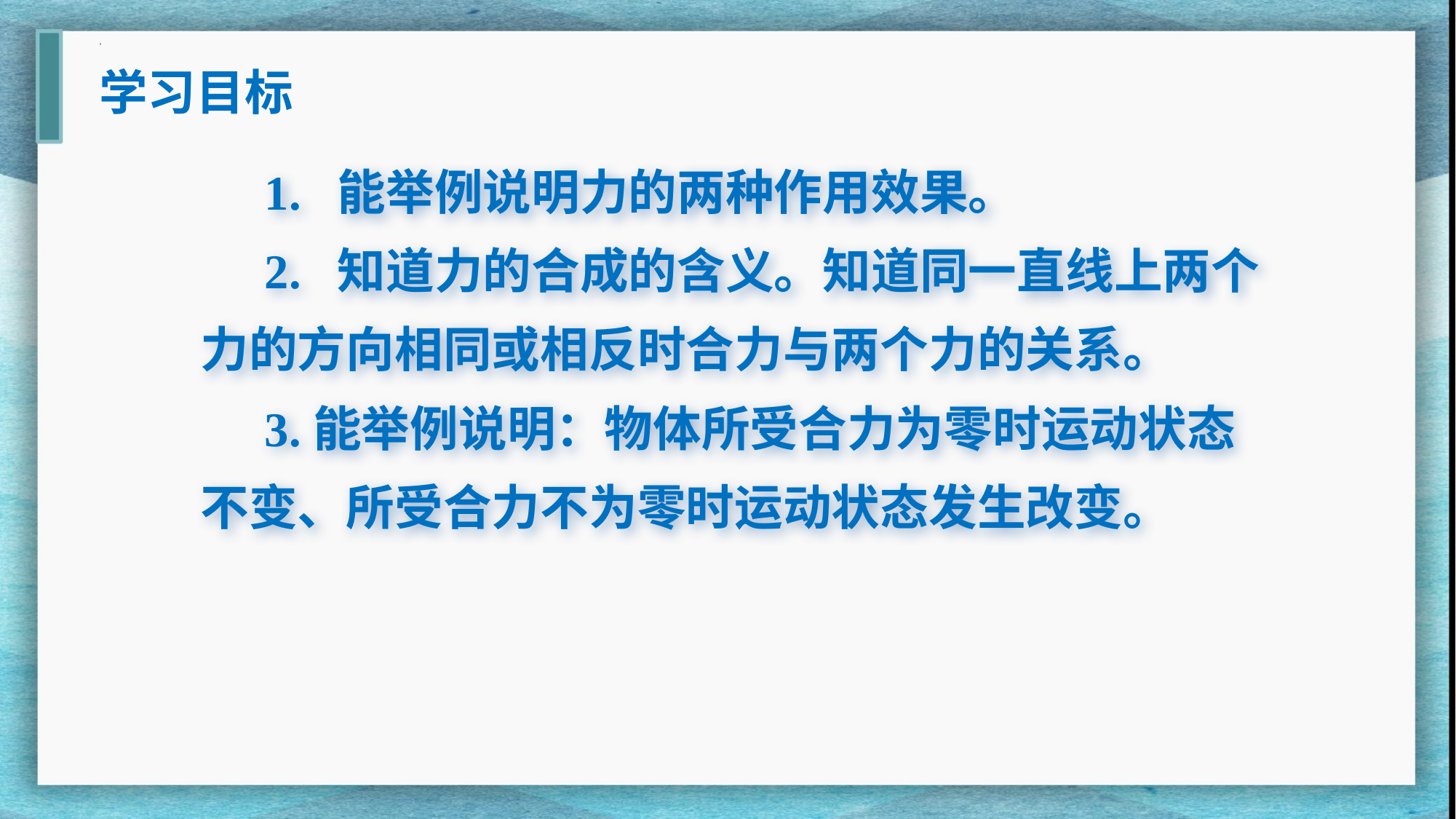

学习目标
1.  能举例说明力的两种作用效果。
2.  知道力的合成的含义。知道同一直线上两个力的方向相同或相反时合力与两个力的关系。
3.能举例说明：物体所受合力为零时运动状态不变、所受合力不为零时运动状态发生改变。